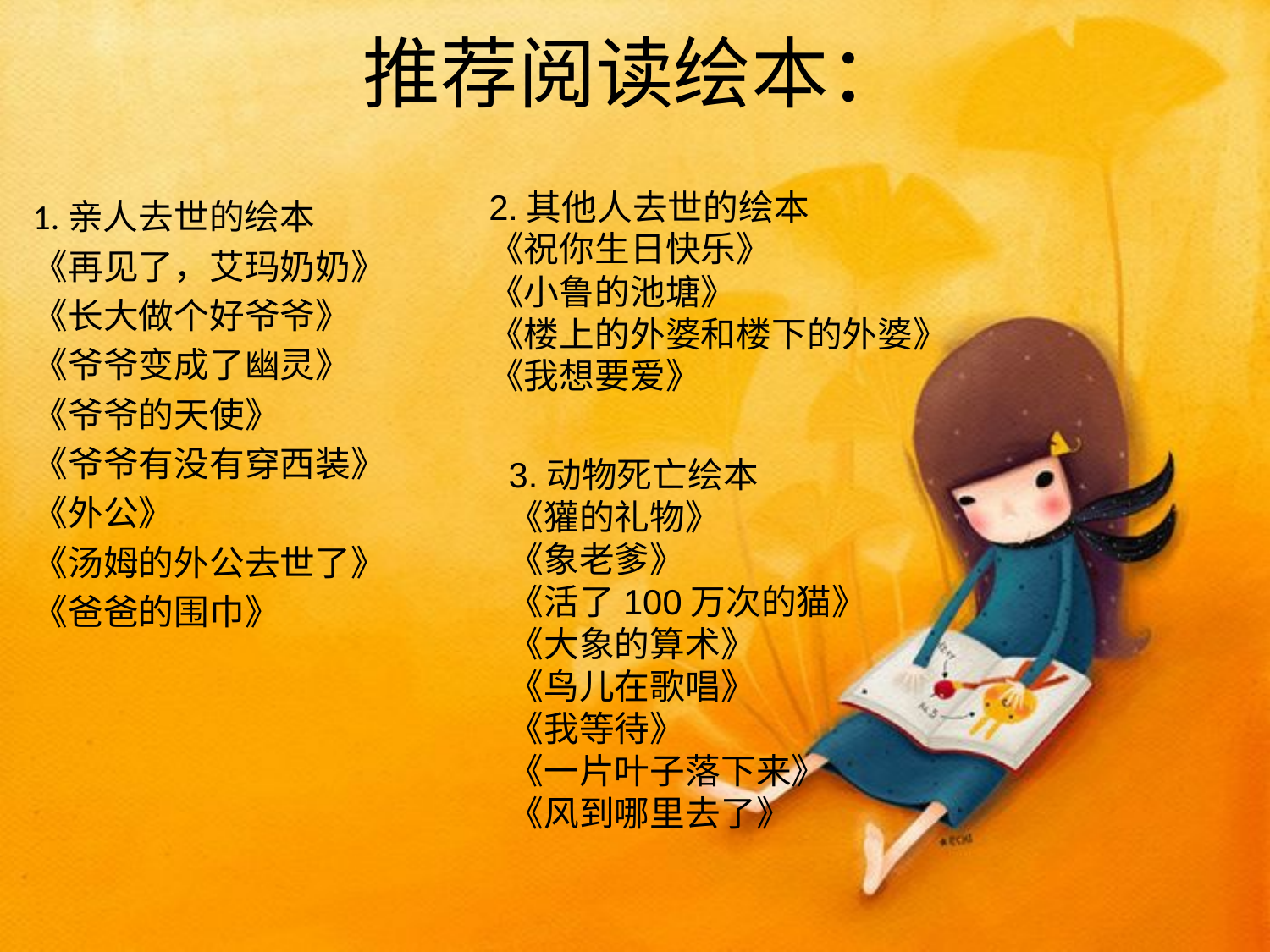

# 推荐阅读绘本：
2.其他人去世的绘本
《祝你生日快乐》
《小鲁的池塘》
《楼上的外婆和楼下的外婆》
《我想要爱》
1.亲人去世的绘本
《再见了，艾玛奶奶》
《长大做个好爷爷》
《爷爷变成了幽灵》
《爷爷的天使》
《爷爷有没有穿西装》
《外公》
《汤姆的外公去世了》
《爸爸的围巾》
3.动物死亡绘本
《獾的礼物》
《象老爹》
《活了100万次的猫》
《大象的算术》
《鸟儿在歌唱》
《我等待》
《一片叶子落下来》
《风到哪里去了》